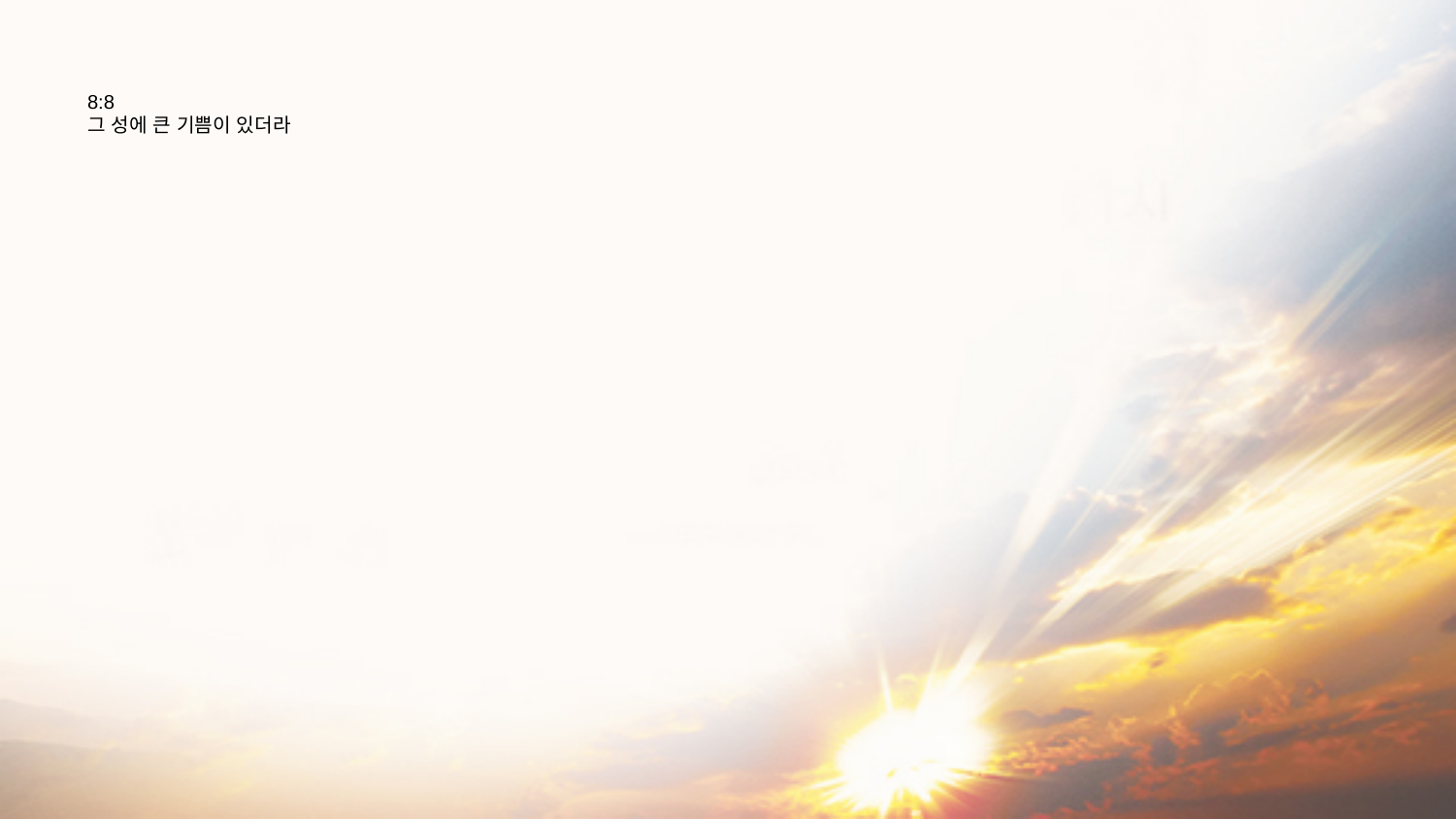

# 8:8 그 성에 큰 기쁨이 있더라